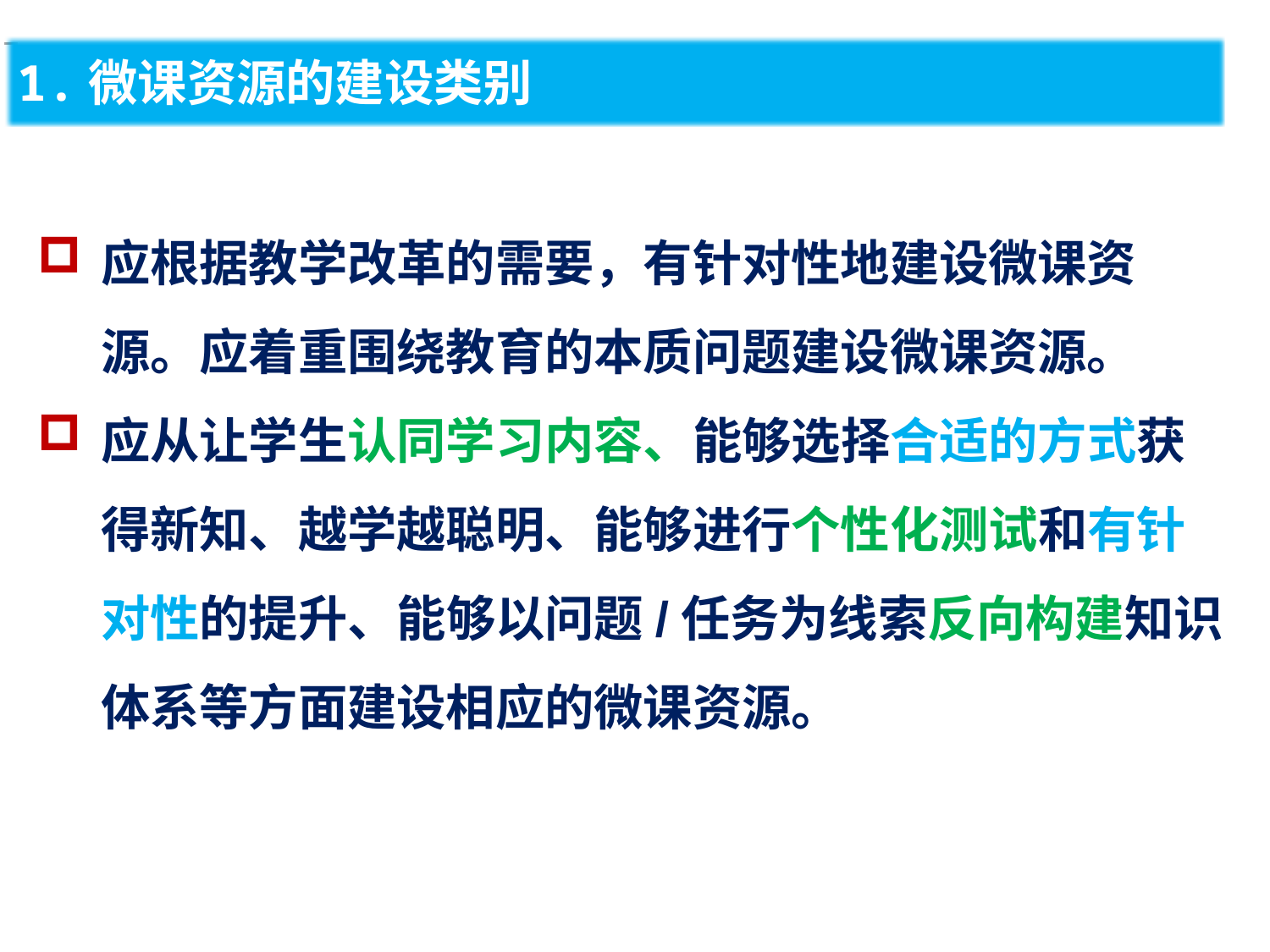

1.微课资源的建设类别
应根据教学改革的需要，有针对性地建设微课资源。应着重围绕教育的本质问题建设微课资源。
应从让学生认同学习内容、能够选择合适的方式获得新知、越学越聪明、能够进行个性化测试和有针对性的提升、能够以问题/任务为线索反向构建知识体系等方面建设相应的微课资源。